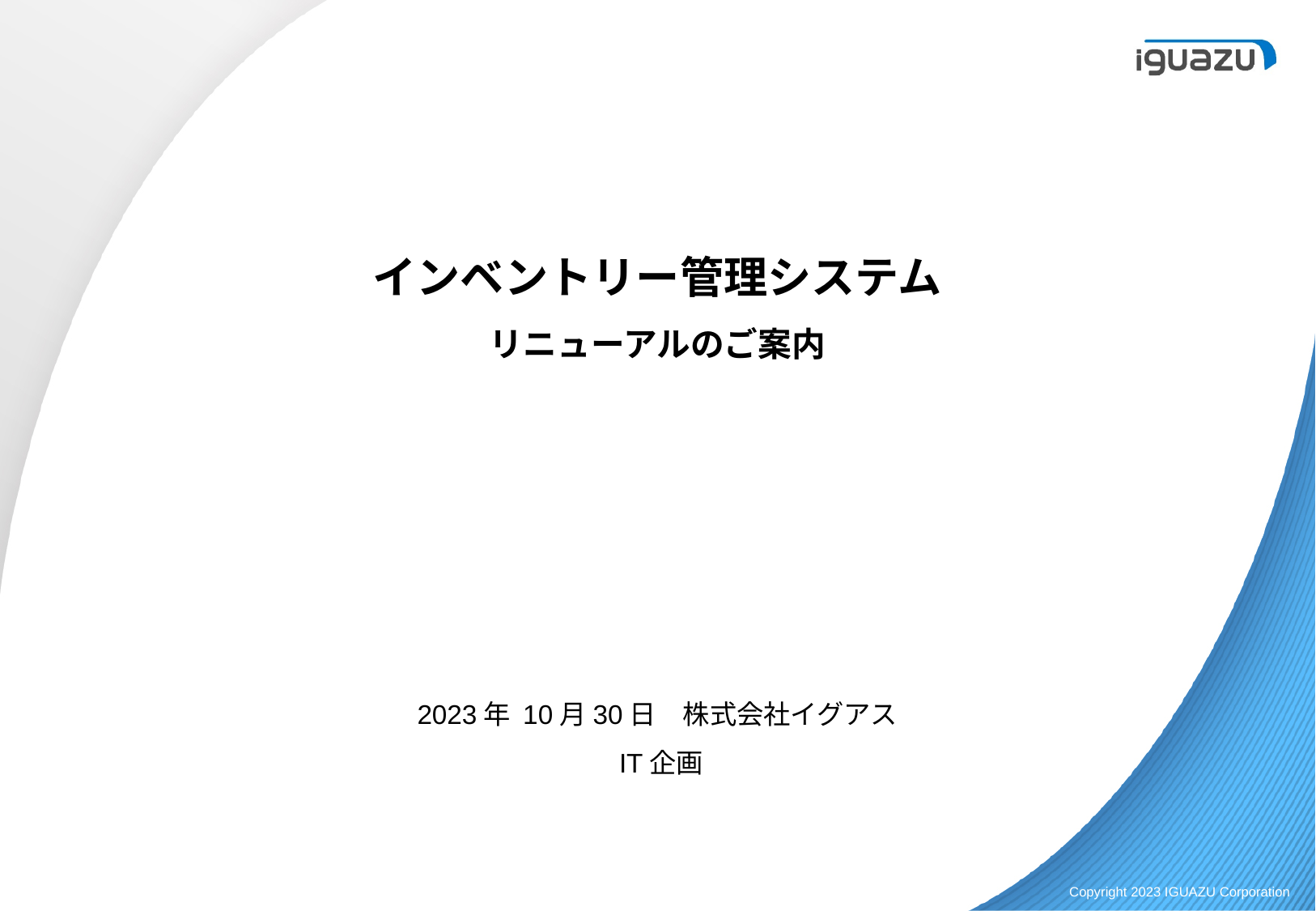

インベントリー管理システム
リニューアルのご案内
2023年 10月30日　株式会社イグアス
 IT企画